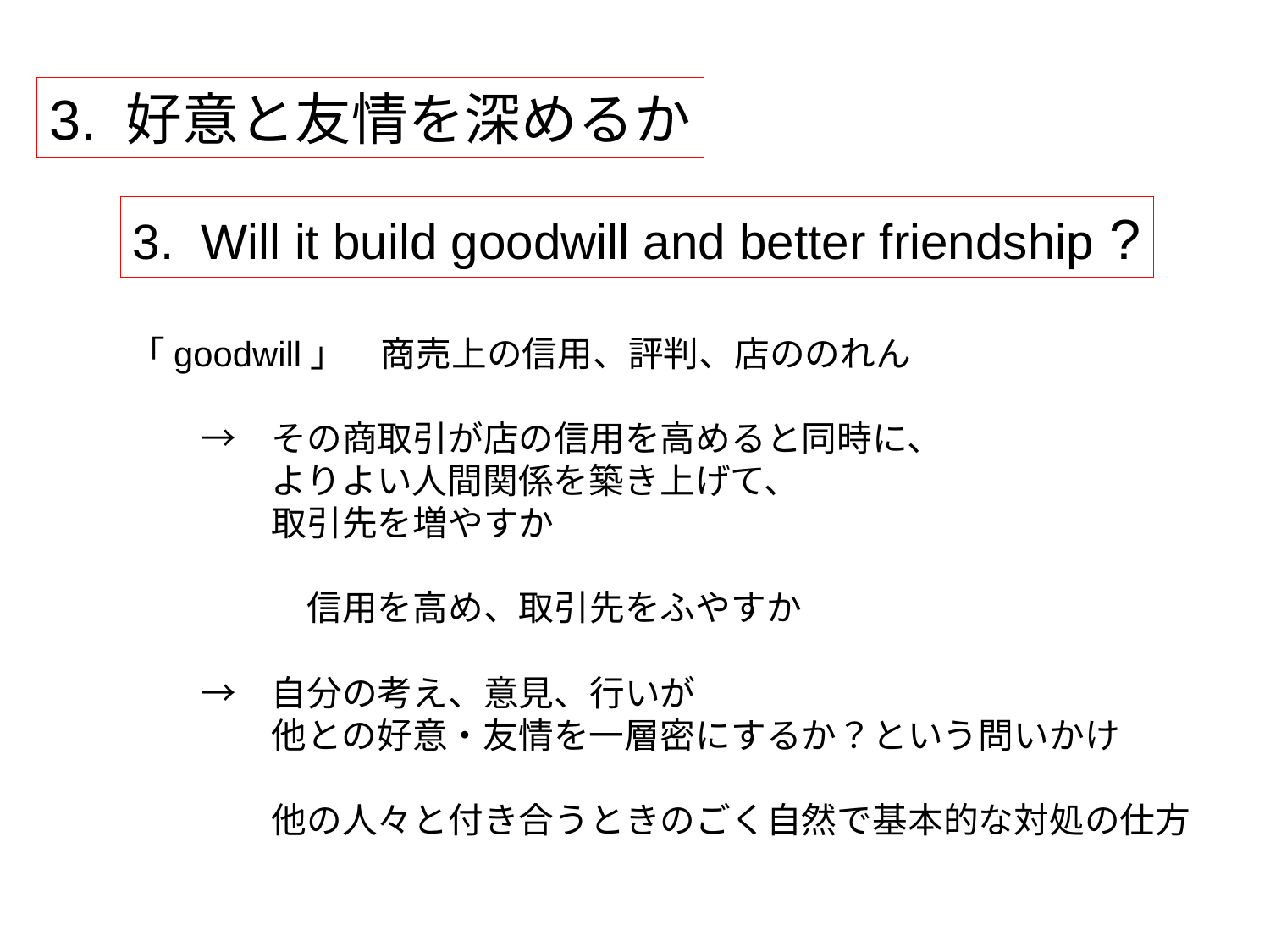

3. 好意と友情を深めるか
3.  Will it build goodwill and better friendship ?
「goodwill」　商売上の信用、評判、店ののれん

　　→　その商取引が店の信用を高めると同時に、
　　　　よりよい人間関係を築き上げて、
　　　　取引先を増やすか

　　　　　信用を高め、取引先をふやすか

　　→　自分の考え、意見、行いが
　　　　他との好意・友情を一層密にするか？という問いかけ

　　　　他の人々と付き合うときのごく自然で基本的な対処の仕方